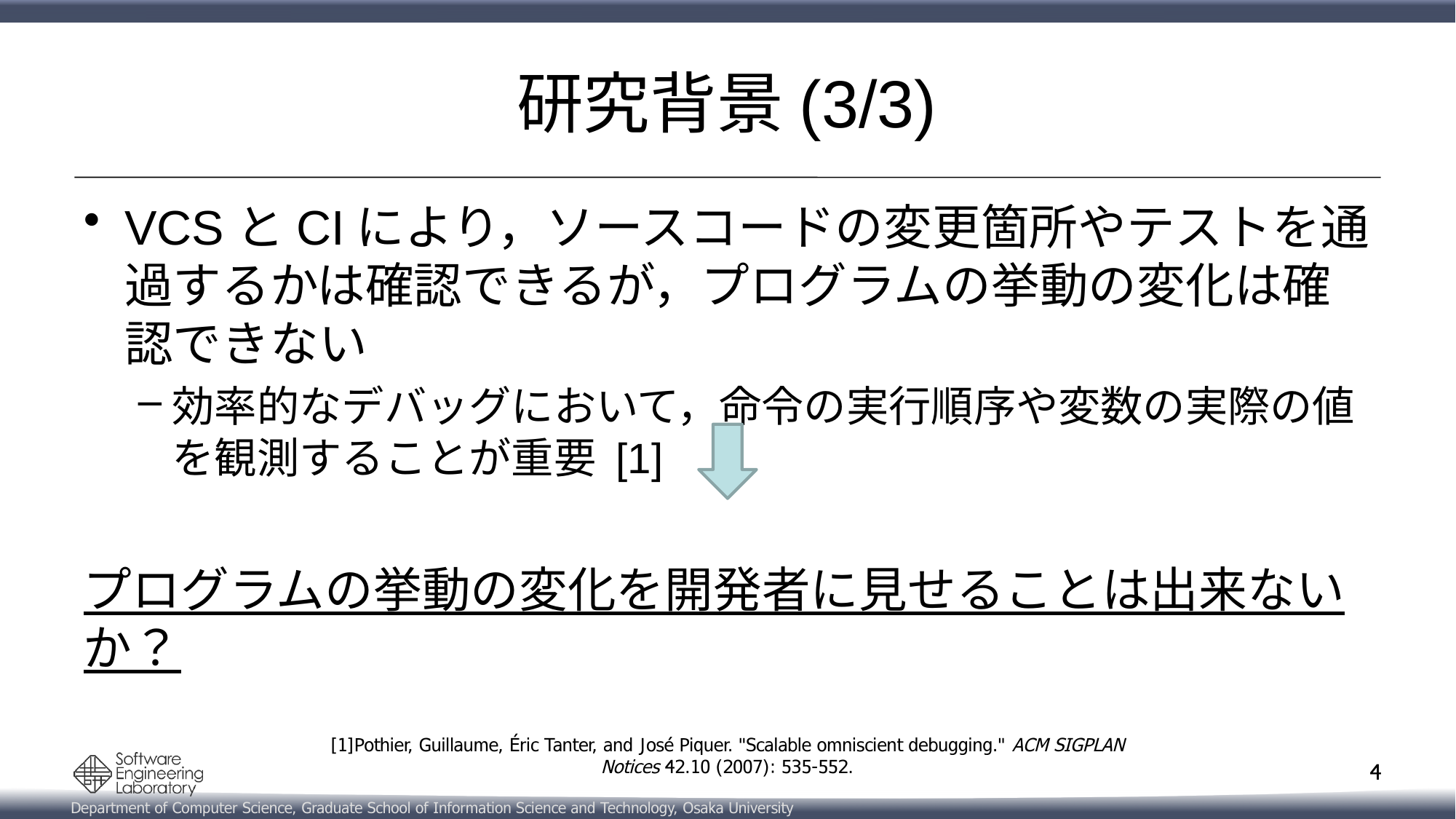

# 研究背景(3/3)
VCSとCIにより，ソースコードの変更箇所やテストを通過するかは確認できるが，プログラムの挙動の変化は確認できない
効率的なデバッグにおいて，命令の実行順序や変数の実際の値を観測することが重要 [1]

プログラムの挙動の変化を開発者に見せることは出来ないか？

[1]Pothier, Guillaume, Éric Tanter, and José Piquer. "Scalable omniscient debugging." ACM SIGPLAN Notices 42.10 (2007): 535-552.

4